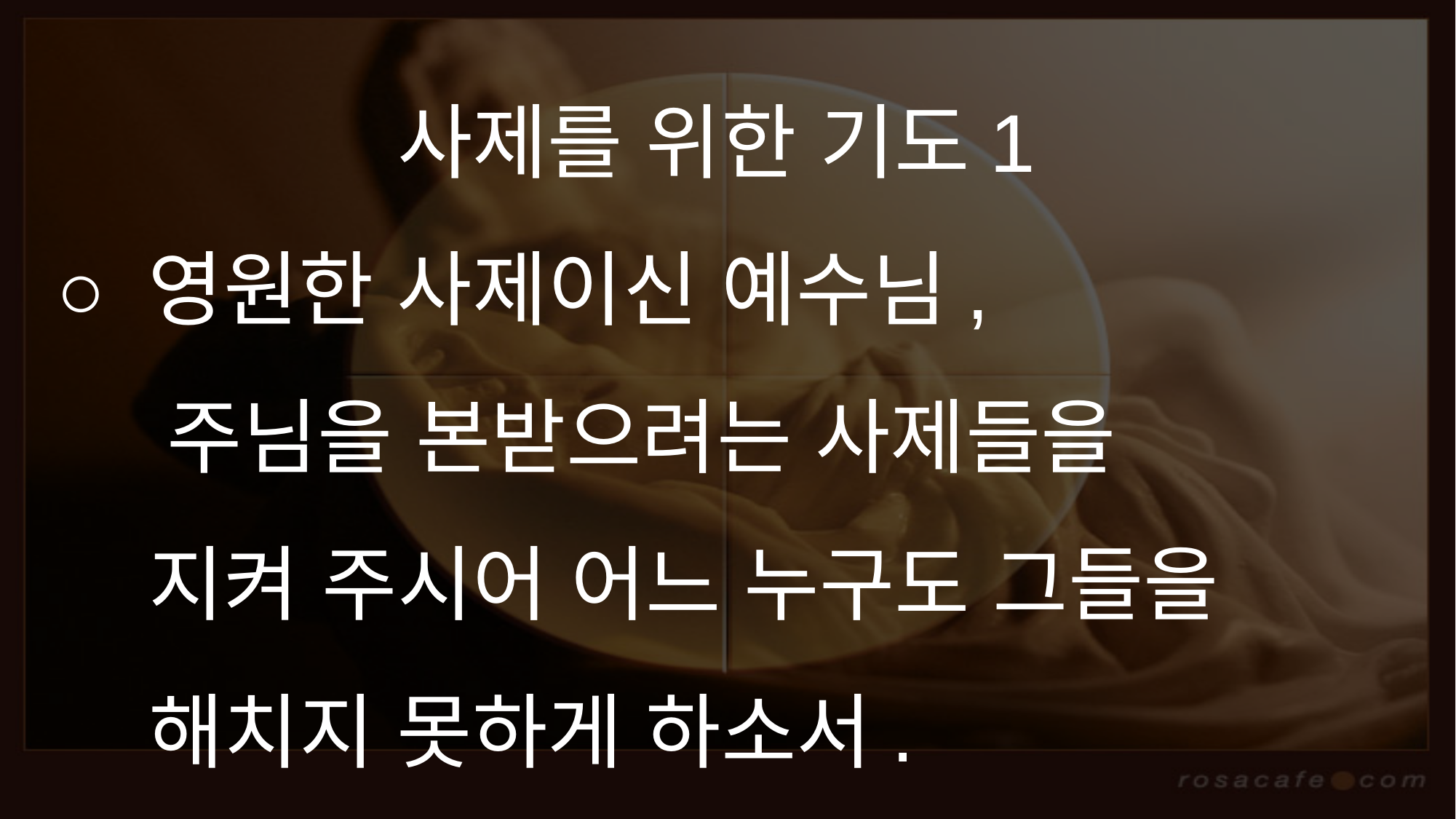

# 사제를 위한 기도1 ○ 영원한 사제이신 예수님,       주님을 본받으려는 사제들을 지켜 주시어 어느 누구도 그들을 해치지 못하게 하소서.